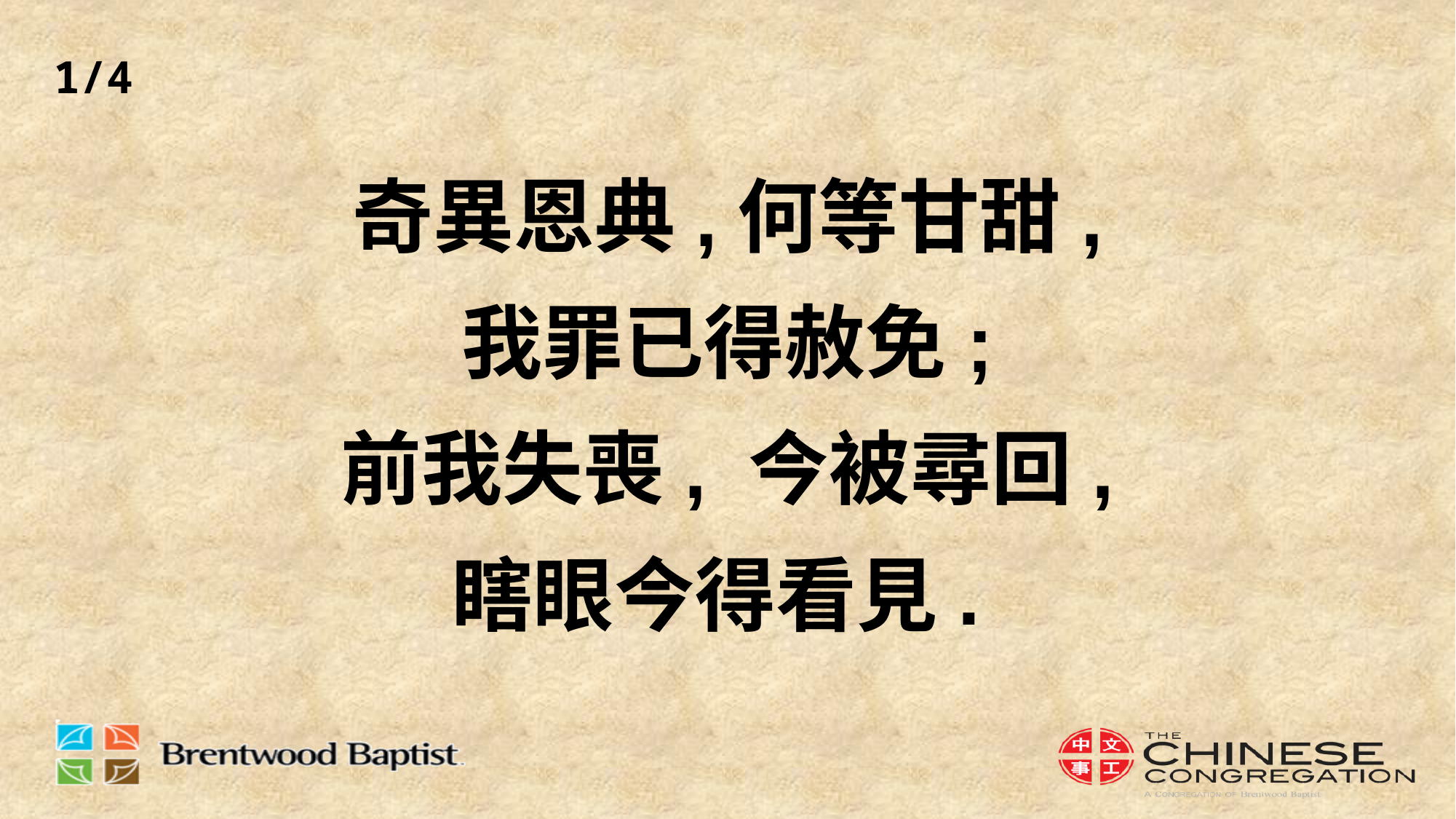

1/4
# 奇異恩典,何等甘甜, 我罪已得赦免; 前我失喪, 今被尋回, 瞎眼今得看見.